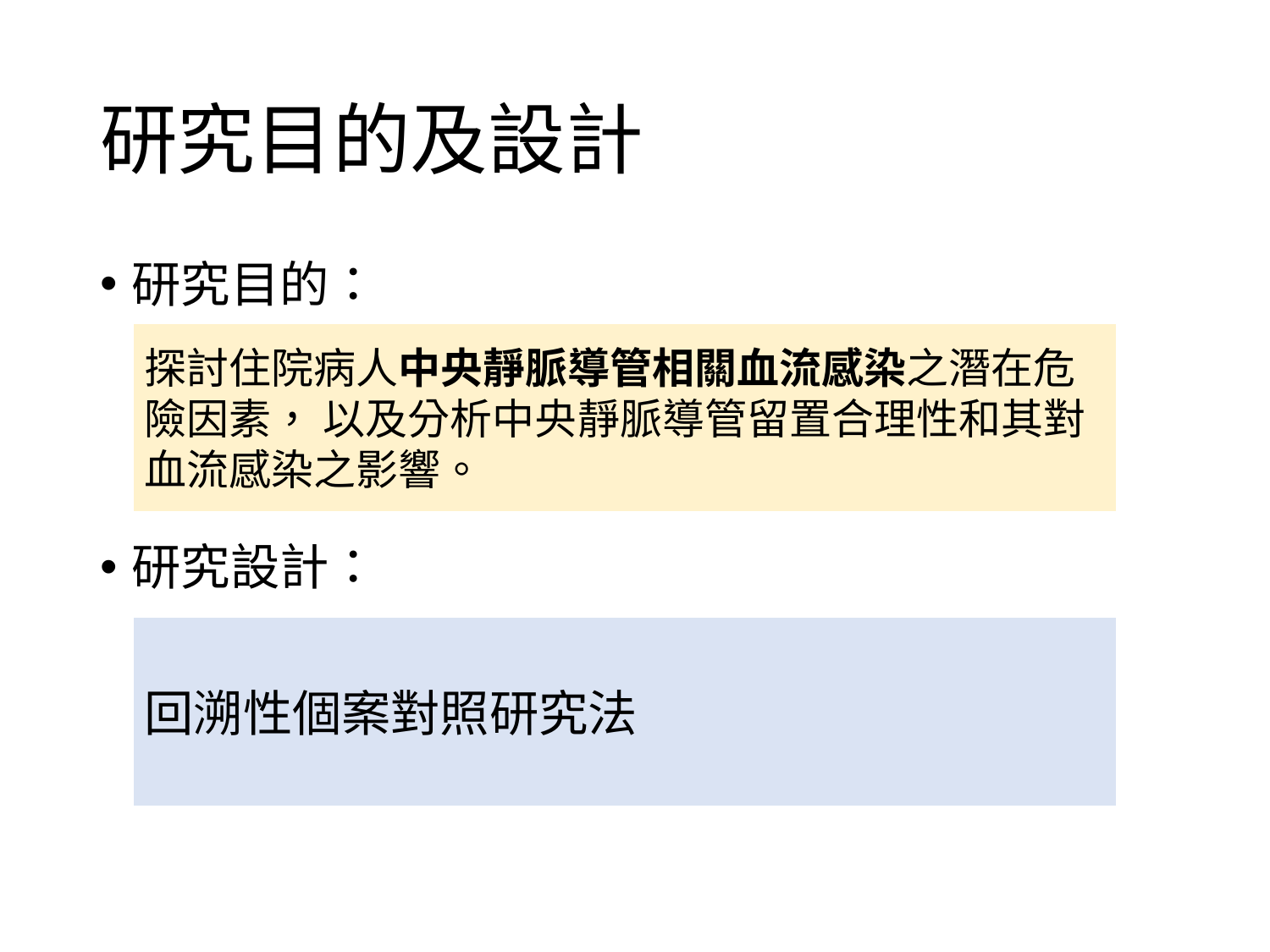

# 研究目的及設計
研究目的：

研究設計：

探討住院病人中央靜脈導管相關血流感染之潛在危險因素， 以及分析中央靜脈導管留置合理性和其對血流感染之影響。
回溯性個案對照研究法